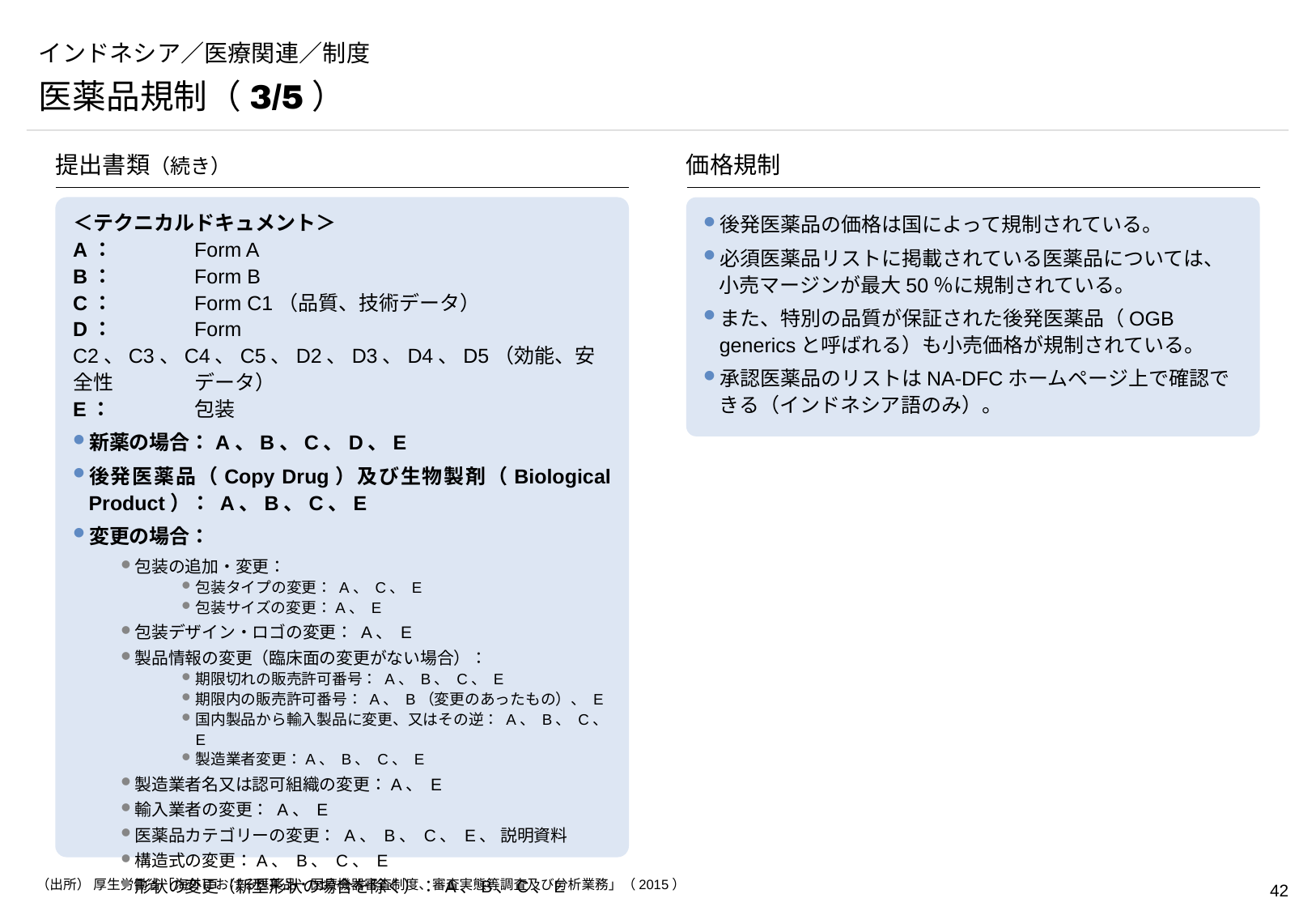

# インドネシア／医療関連／制度
医薬品規制（3/5）
提出書類（続き）
価格規制
＜テクニカルドキュメント＞
A：	Form A
B：	Form B
C：	Form C1（品質、技術データ）
D：	Form C2、C3、C4、C5、D2、D3、D4、D5（効能、安全性	データ）
E：	包装
新薬の場合：A、B、C、D、E
後発医薬品（Copy Drug）及び生物製剤（Biological Product）： A、B、C、E
変更の場合：
包装の追加・変更：
包装タイプの変更： A、 C、 E
包装サイズの変更：A、 E
包装デザイン・ロゴの変更： A、 E
製品情報の変更（臨床面の変更がない場合）：
期限切れの販売許可番号： A、 B、 C、 E
期限内の販売許可番号： A、 B（変更のあったもの）、 E
国内製品から輸入製品に変更、又はその逆： A、 B、 C、 E
製造業者変更：A、 B、 C、 E
製造業者名又は認可組織の変更：A、 E
輸入業者の変更： A、 E
医薬品カテゴリーの変更： A、 B、 C、 E、 説明資料
構造式の変更：A、 B、 C、 E
形状の変更（新型形状の場合を除く）： A、B、C、E
後発医薬品の価格は国によって規制されている。
必須医薬品リストに掲載されている医薬品については、小売マージンが最大50％に規制されている。
また、特別の品質が保証された後発医薬品（OGB genericsと呼ばれる）も小売価格が規制されている。
承認医薬品のリストはNA-DFCホームページ上で確認できる（インドネシア語のみ）。
（出所） 厚生労働省「海外における医薬品・医療機器審査制度、審査実態等調査及び分析業務」（2015）